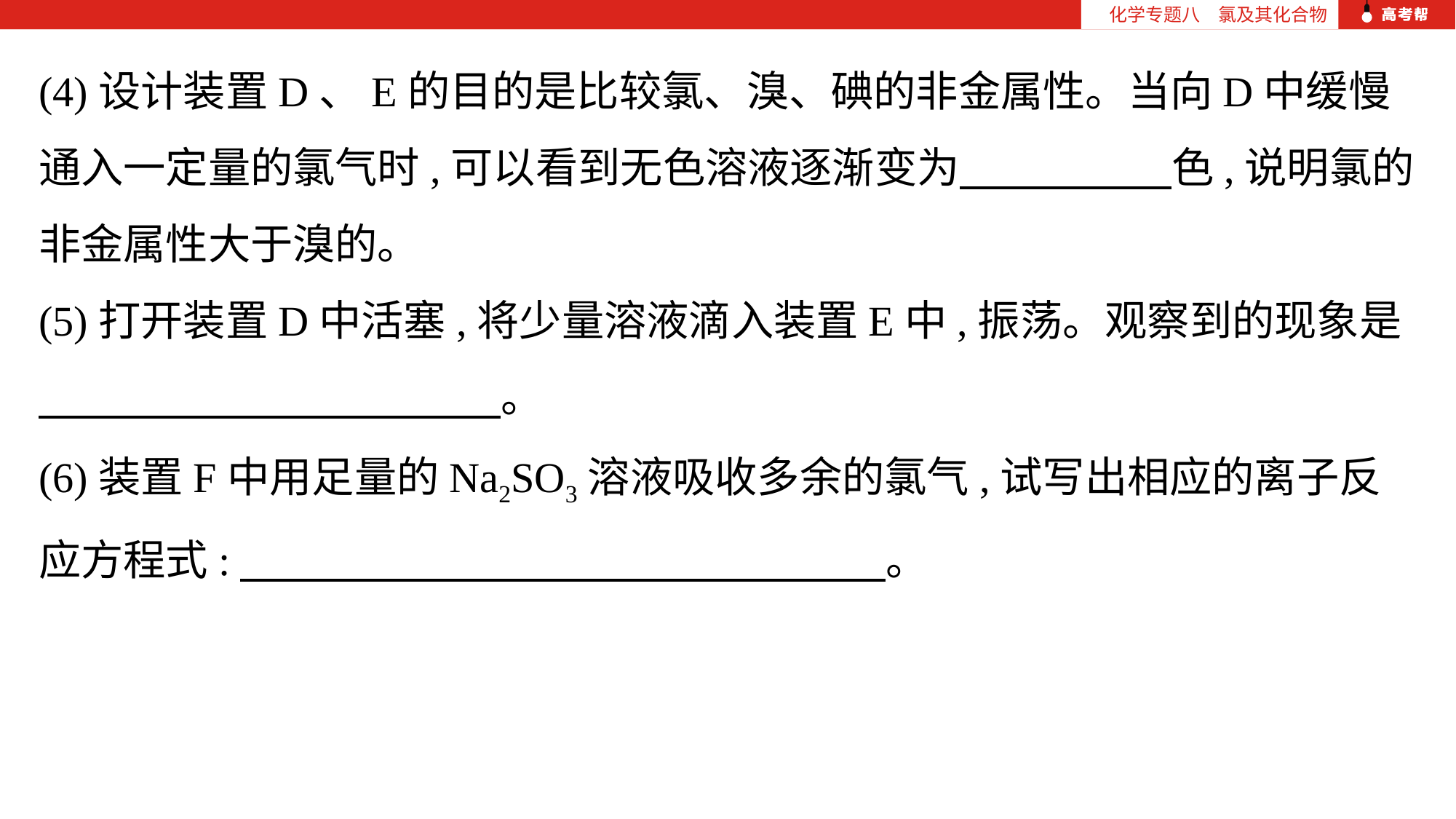

化学专题八　氯及其化合物

(4)设计装置D、E的目的是比较氯、溴、碘的非金属性。当向D中缓慢通入一定量的氯气时,可以看到无色溶液逐渐变为　　　　　色,说明氯的非金属性大于溴的。
(5)打开装置D中活塞,将少量溶液滴入装置E中,振荡。观察到的现象是　　　　             　　　　。
(6)装置F中用足量的Na2SO3溶液吸收多余的氯气,试写出相应的离子反应方程式:　　　　　　　 　　　　　　　　。